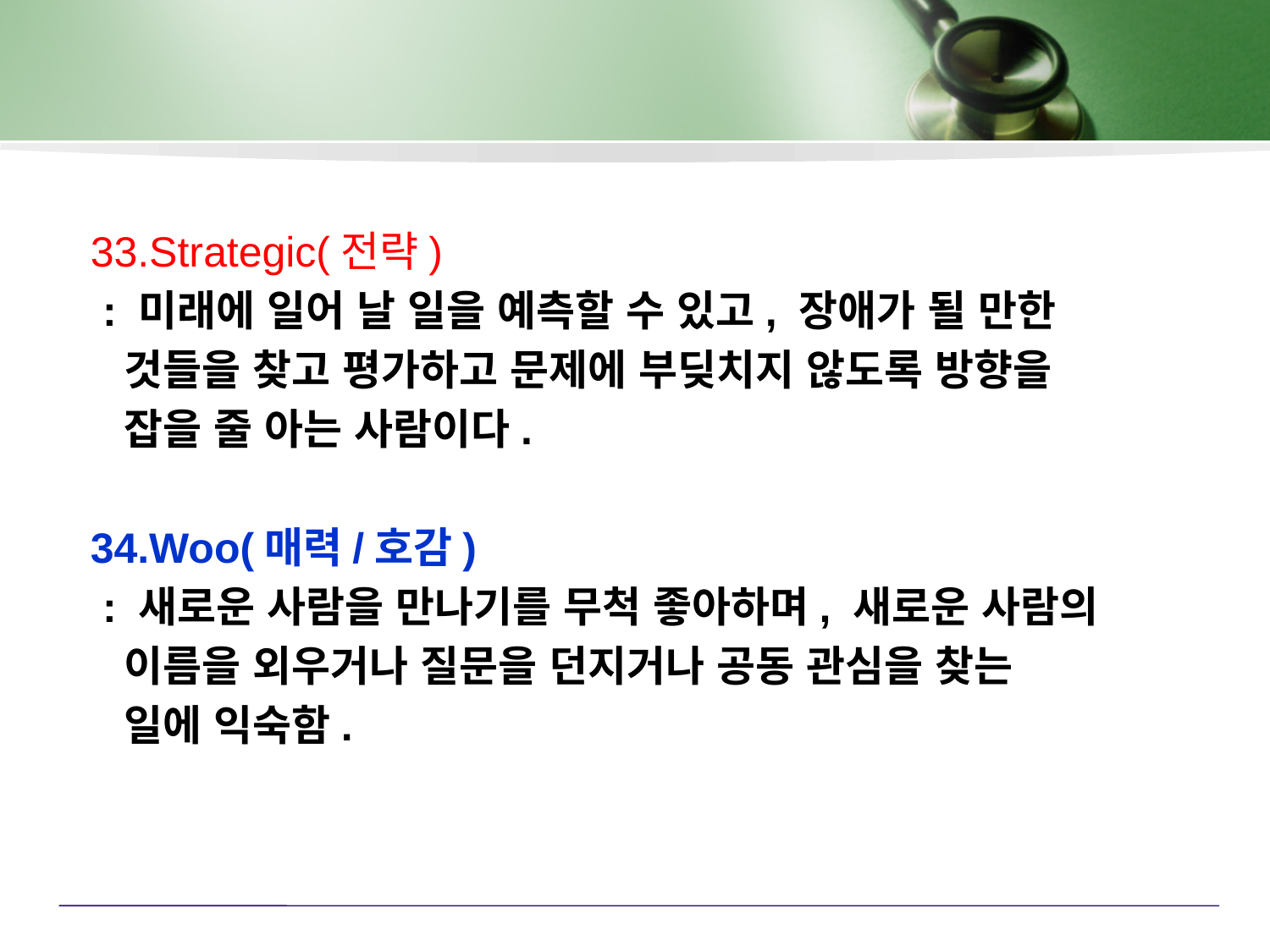

33.Strategic(전략)
 : 미래에 일어 날 일을 예측할 수 있고, 장애가 될 만한
  것들을 찾고 평가하고 문제에 부딪치지 않도록 방향을
  잡을 줄 아는 사람이다.

34.Woo(매력/호감)
 : 새로운 사람을 만나기를 무척 좋아하며, 새로운 사람의
  이름을 외우거나 질문을 던지거나 공동 관심을 찾는
  일에 익숙함.